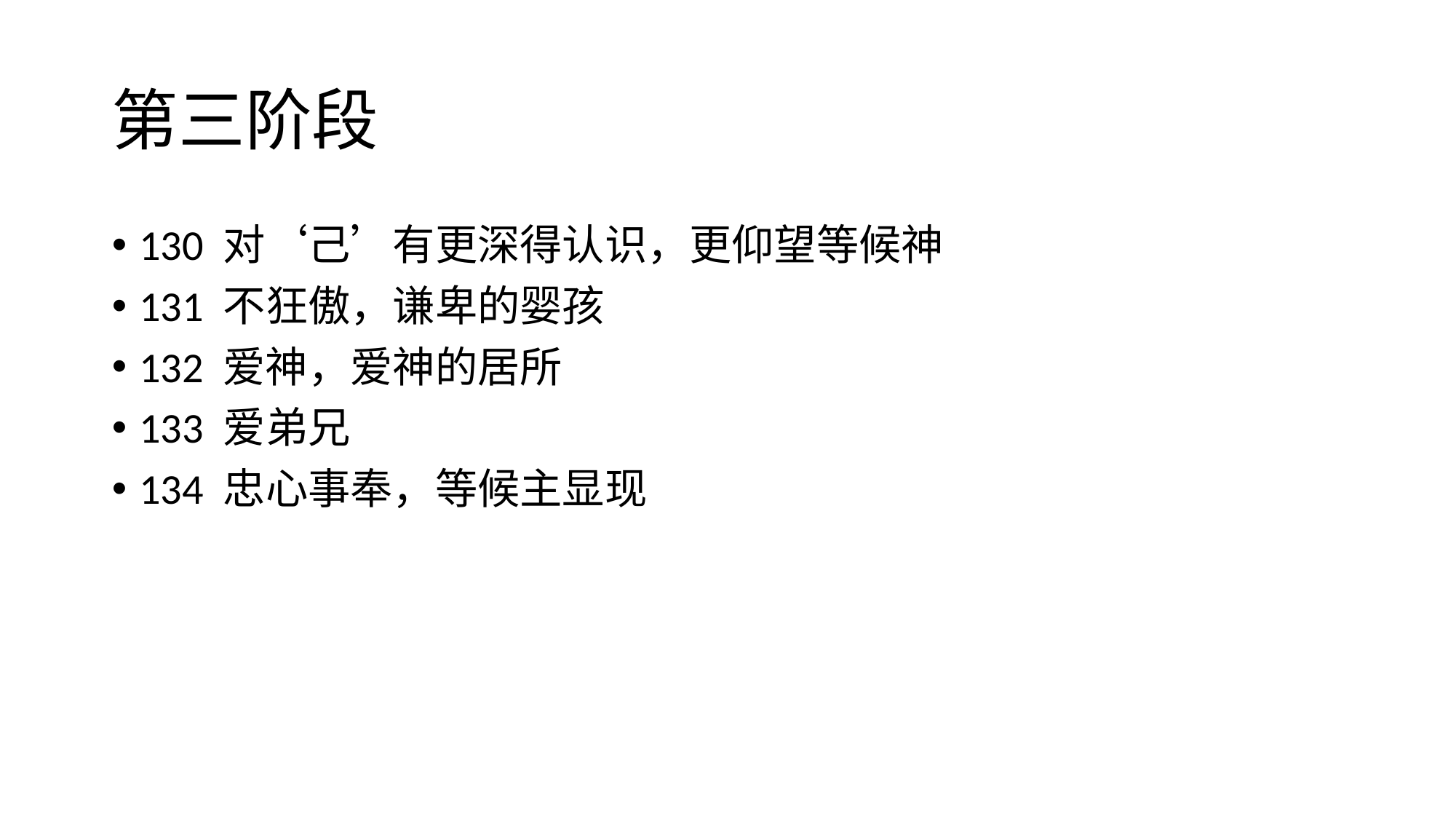

# 第三阶段
130 对‘己’有更深得认识，更仰望等候神
131 不狂傲，谦卑的婴孩
132 爱神，爱神的居所
133 爱弟兄
134 忠心事奉，等候主显现